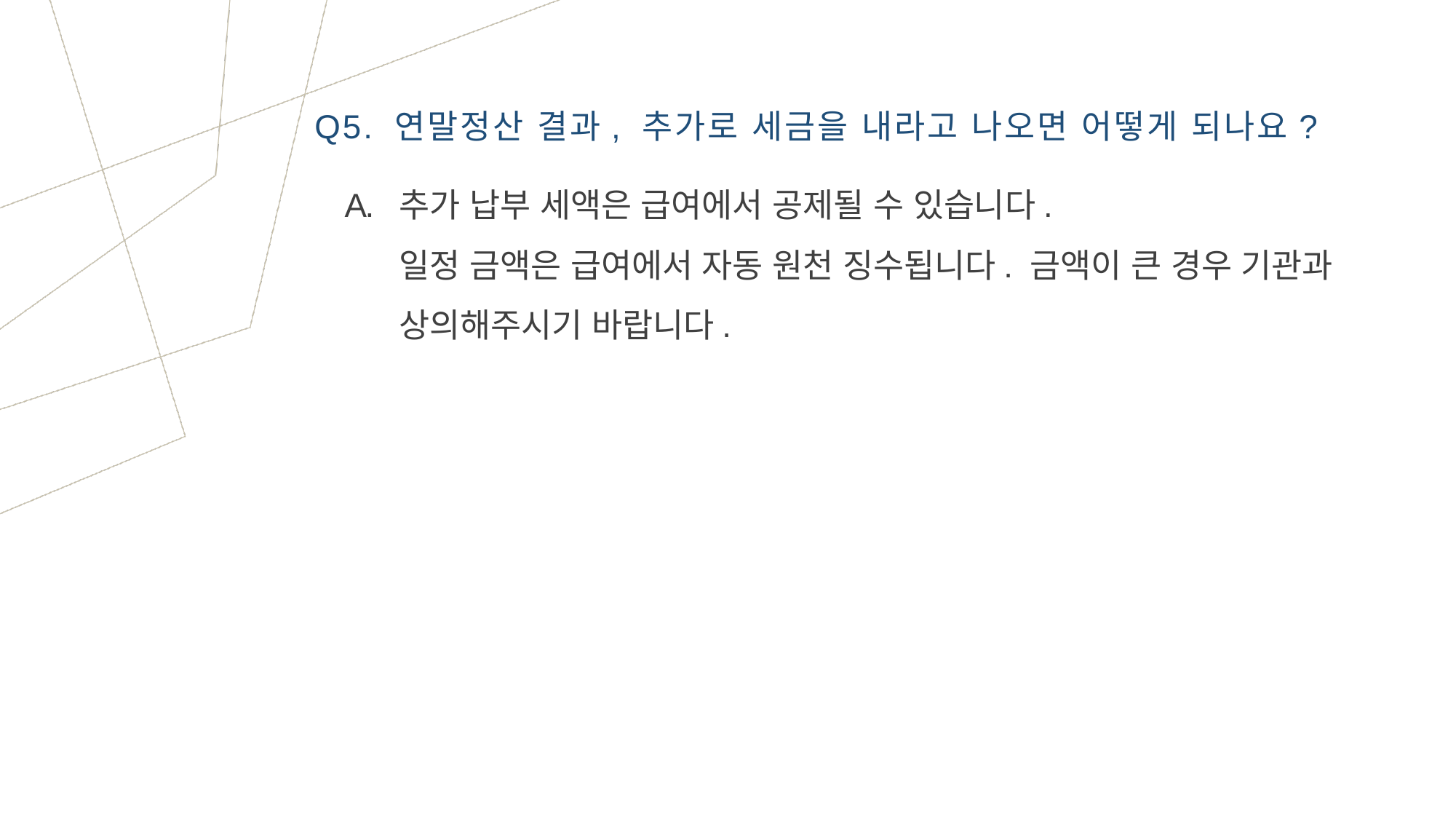

Q5. 연말정산 결과, 추가로 세금을 내라고 나오면 어떻게 되나요?
추가 납부 세액은 급여에서 공제될 수 있습니다.
일정 금액은 급여에서 자동 원천 징수됩니다. 금액이 큰 경우 기관과 상의해주시기 바랍니다.